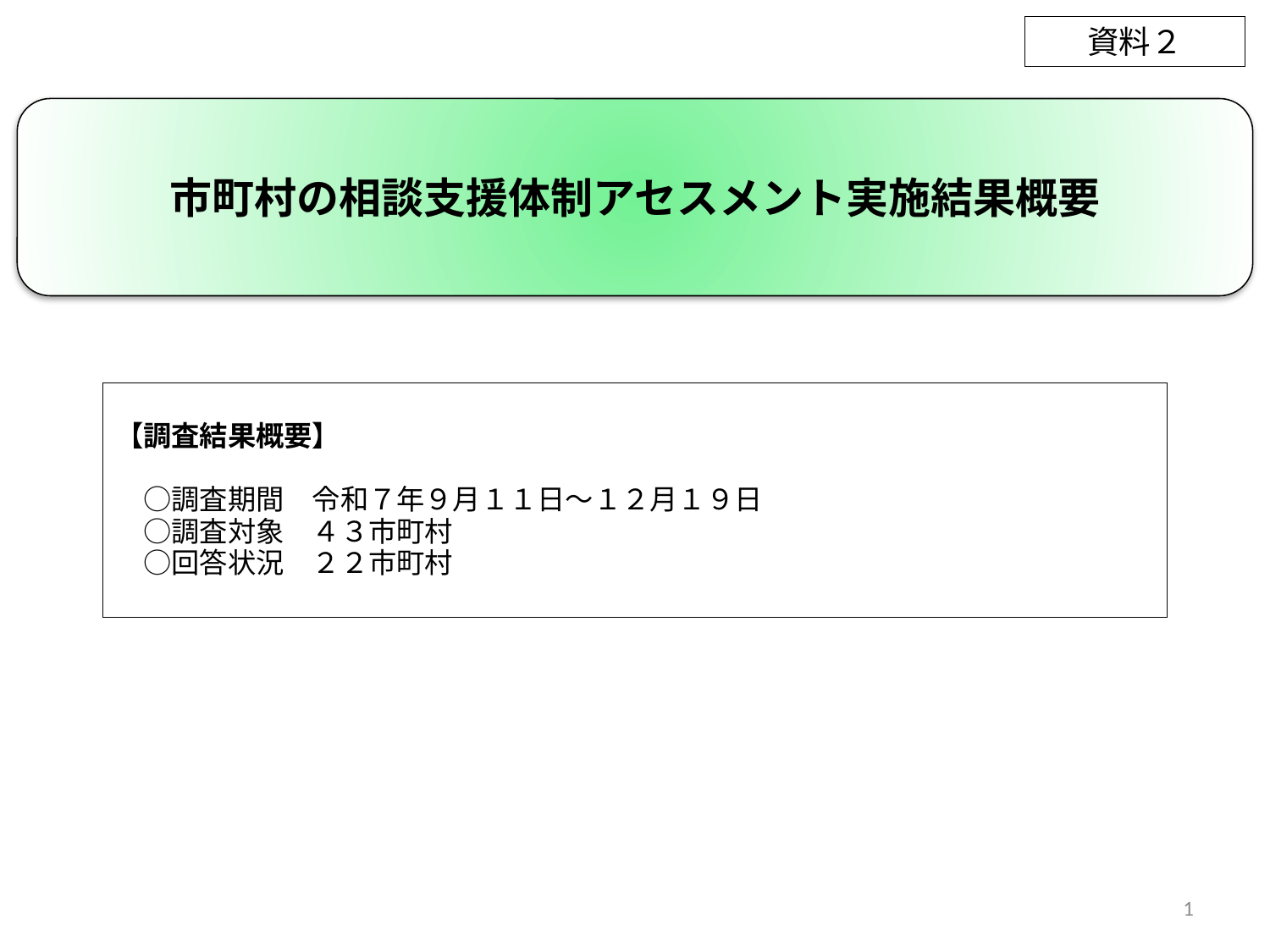

資料２
市町村の相談支援体制アセスメント実施結果概要

【調査結果概要】

　○調査期間　令和７年９月１１日～１２月１９日
　○調査対象　４３市町村
　○回答状況　２２市町村

1